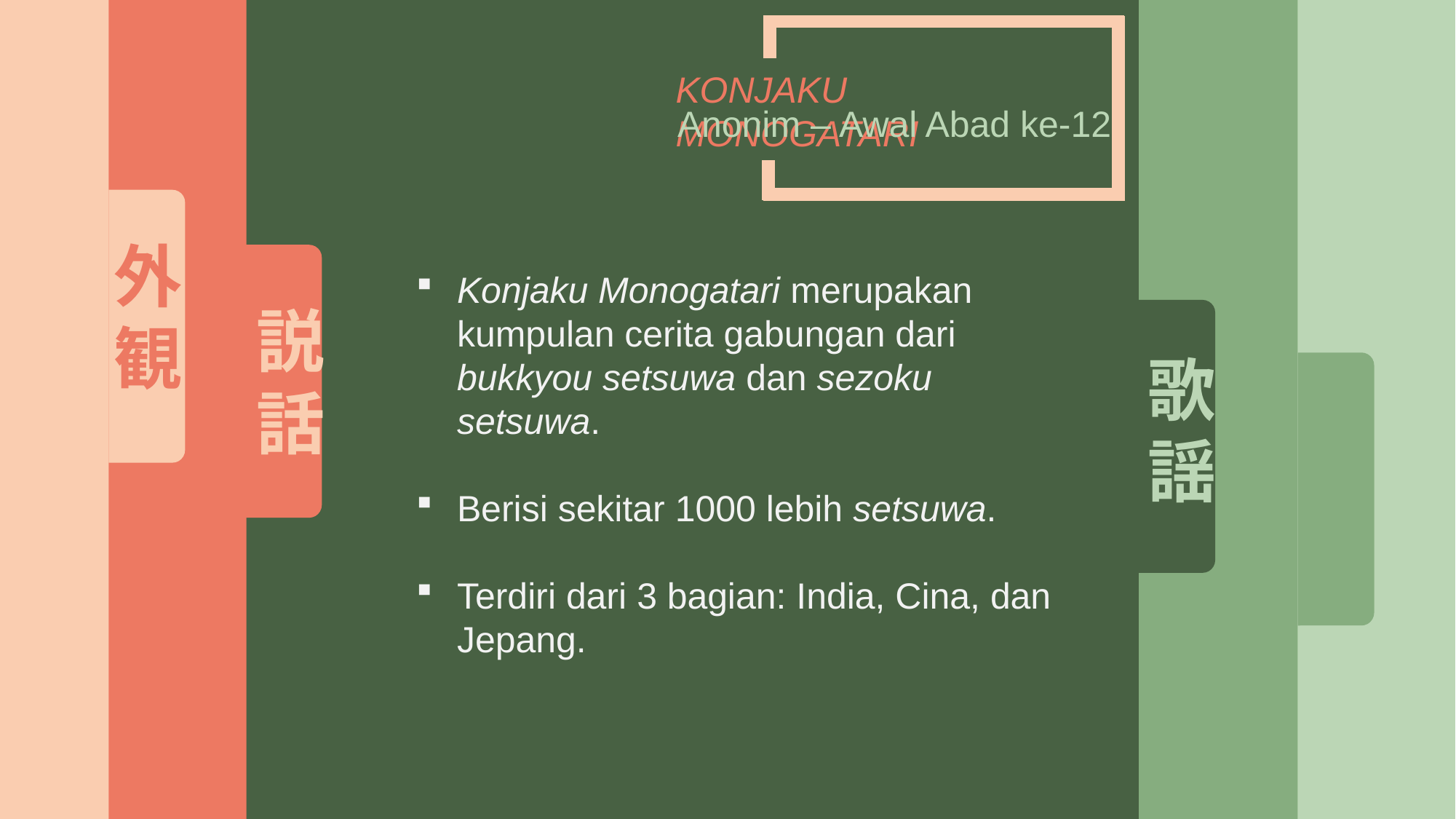

外観

説話

歌謡

KONJAKU MONOGATARI
Anonim – Awal Abad ke-12

Konjaku Monogatari merupakan kumpulan cerita gabungan dari bukkyou setsuwa dan sezoku setsuwa.

Berisi sekitar 1000 lebih setsuwa.

Terdiri dari 3 bagian: India, Cina, dan Jepang.